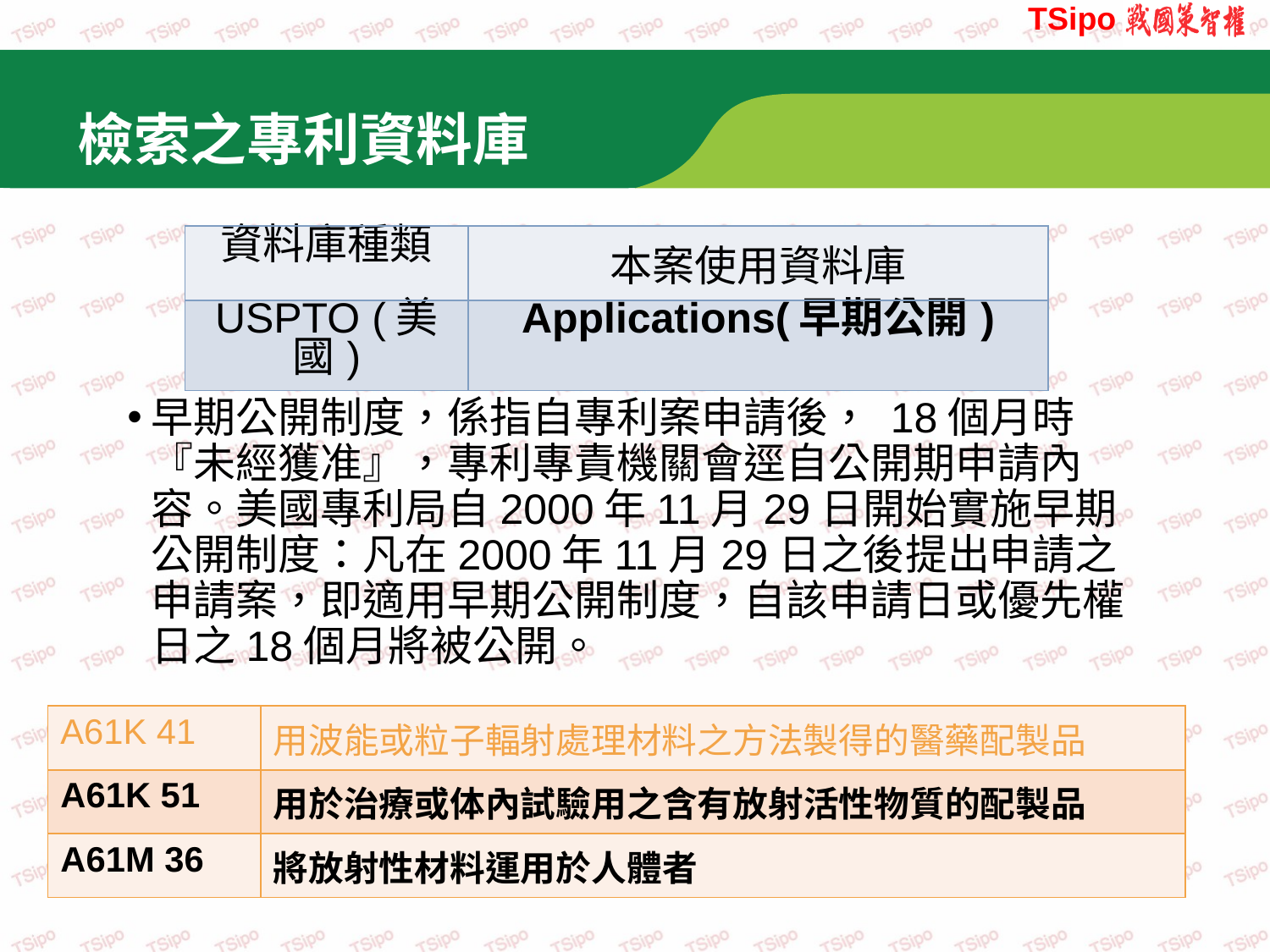

檢索之專利資料庫
| 資料庫種類 | 本案使用資料庫 |
| --- | --- |
| USPTO (美國) | Applications(早期公開) |

早期公開制度，係指自專利案申請後， 18個月時『未經獲准』，專利專責機關會逕自公開期申請內容。美國專利局自2000年11月29日開始實施早期公開制度：凡在2000年11月29日之後提出申請之申請案，即適用早期公開制度，自該申請日或優先權日之18個月將被公開。
| A61K 41 | 用波能或粒子輻射處理材料之方法製得的醫藥配製品 |
| --- | --- |
| A61K 51 | 用於治療或体內試驗用之含有放射活性物質的配製品 |
| A61M 36 | 將放射性材料運用於人體者 |